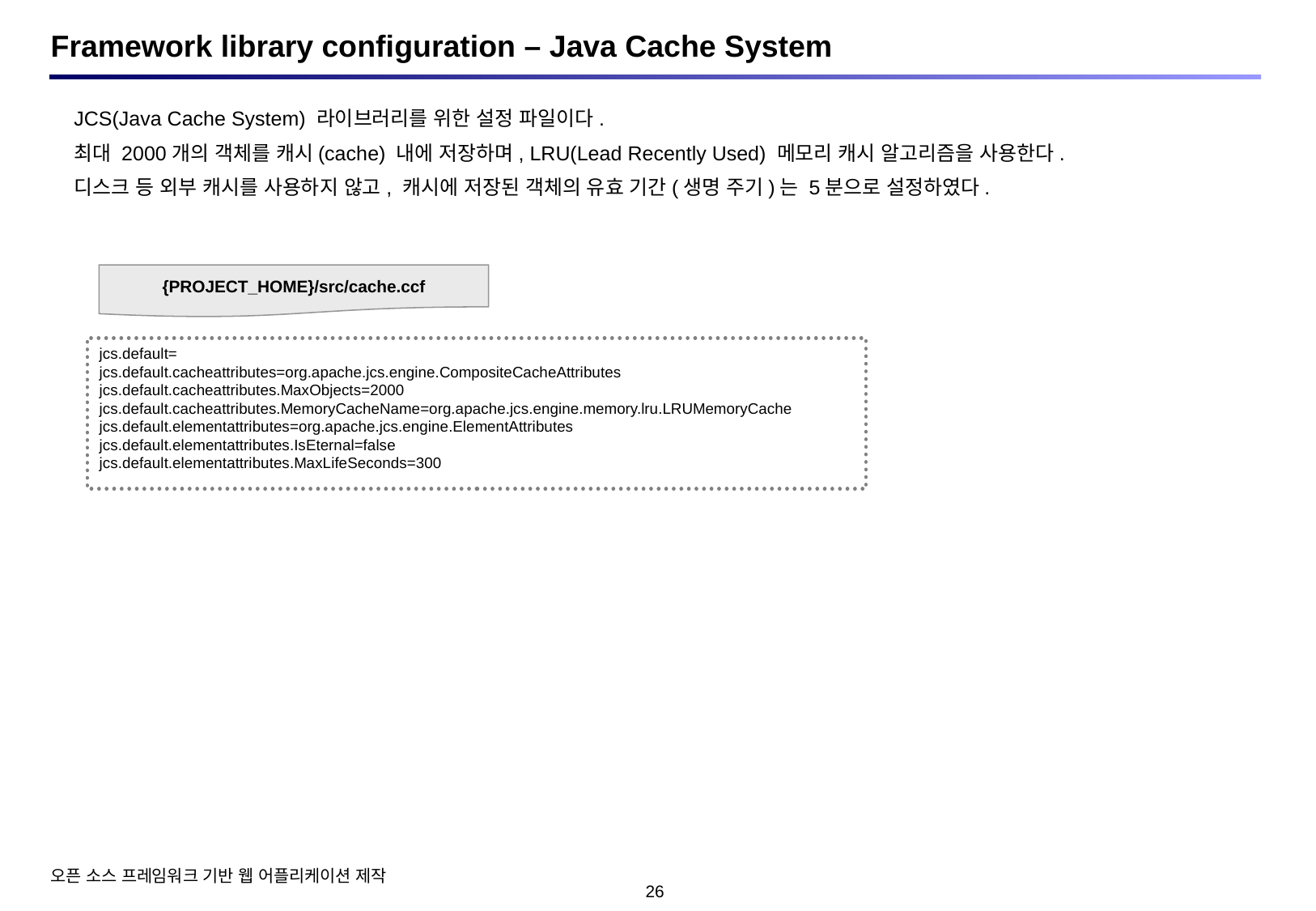

# Framework library configuration – Java Cache System
JCS(Java Cache System) 라이브러리를 위한 설정 파일이다.
최대 2000개의 객체를 캐시(cache) 내에 저장하며, LRU(Lead Recently Used) 메모리 캐시 알고리즘을 사용한다.
디스크 등 외부 캐시를 사용하지 않고, 캐시에 저장된 객체의 유효 기간(생명 주기)는 5분으로 설정하였다.
{PROJECT_HOME}/src/cache.ccf
jcs.default=
jcs.default.cacheattributes=org.apache.jcs.engine.CompositeCacheAttributes
jcs.default.cacheattributes.MaxObjects=2000
jcs.default.cacheattributes.MemoryCacheName=org.apache.jcs.engine.memory.lru.LRUMemoryCache
jcs.default.elementattributes=org.apache.jcs.engine.ElementAttributes
jcs.default.elementattributes.IsEternal=false
jcs.default.elementattributes.MaxLifeSeconds=300